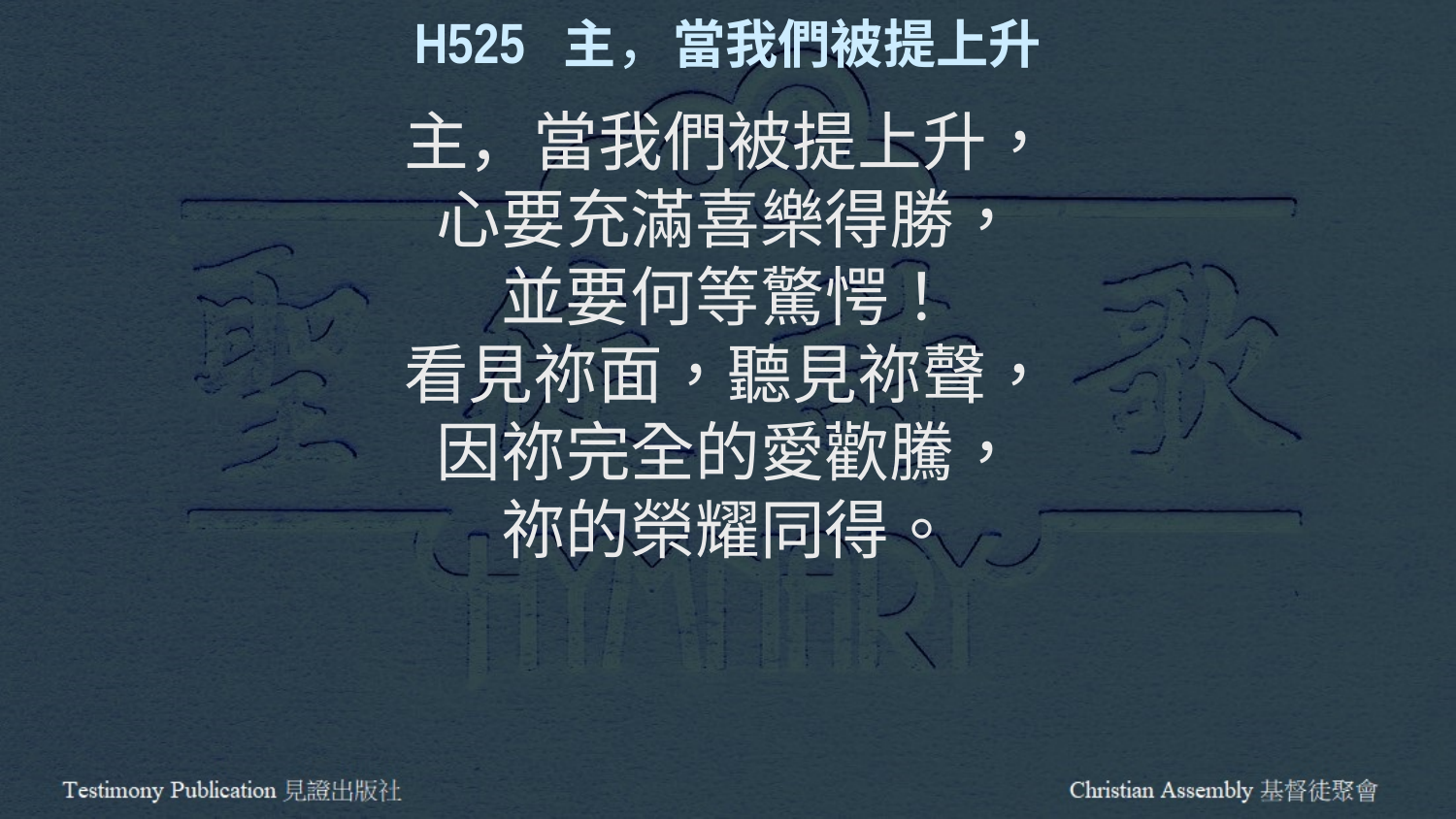

H525  主，當我們被提上升
主，當我們被提上升，
心要充滿喜樂得勝，
並要何等驚愕！
看見祢面，聽見祢聲，
因祢完全的愛歡騰，
祢的榮耀同得。